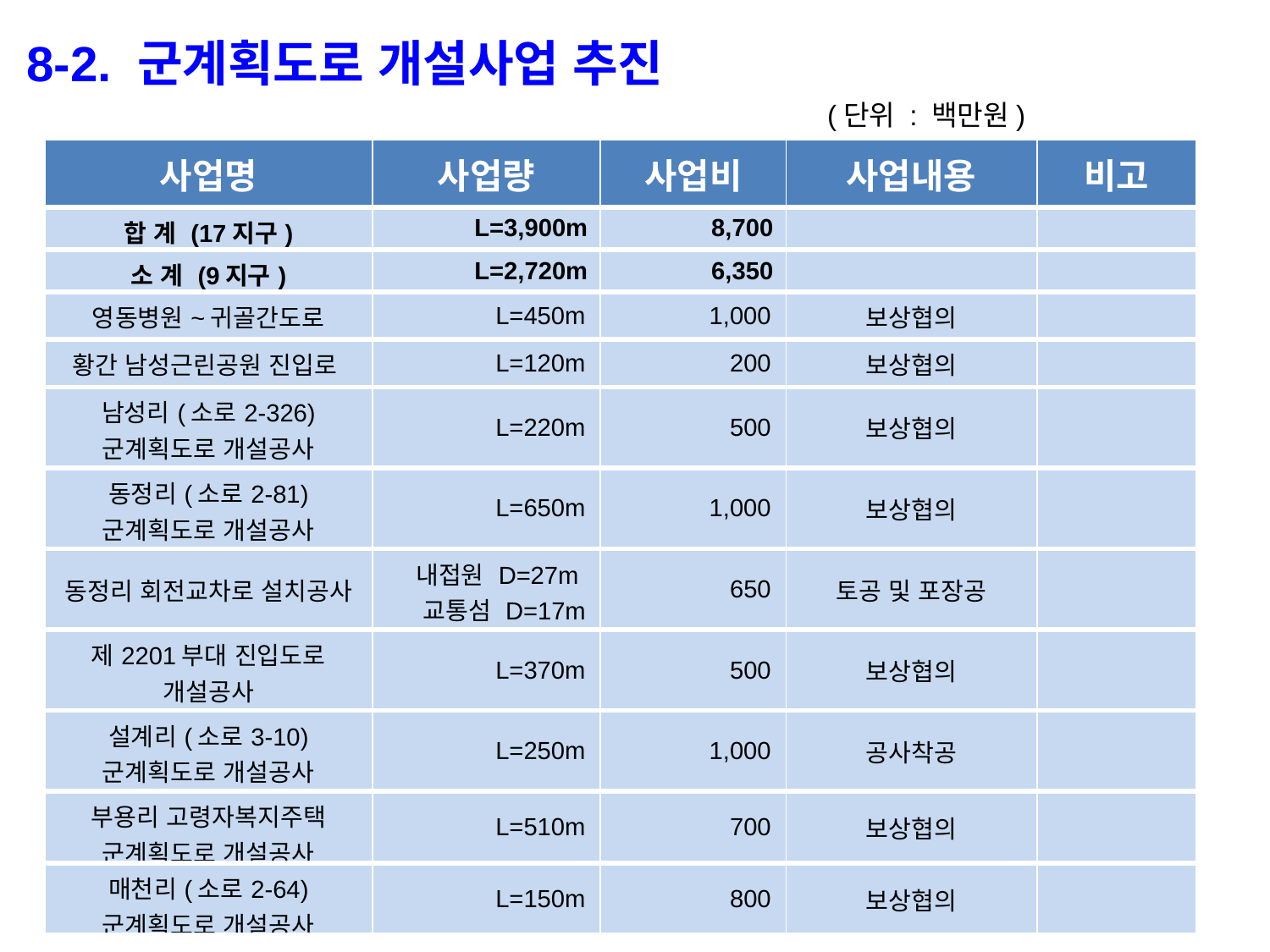

8-2. 군계획도로 개설사업 추진
                                                                                                        (단위 : 백만원)
| 사업명 | 사업량 | 사업비 | 사업내용 | 비고 |
| --- | --- | --- | --- | --- |
| 합 계 (17지구) | L=3,900m | 8,700 |  |  |
| 소 계 (9지구) | L=2,720m | 6,350 |  |  |
| 영동병원~귀골간도로 | L=450m | 1,000 | 보상협의 |  |
| 황간 남성근린공원 진입로 | L=120m | 200 | 보상협의 |  |
| 남성리(소로2-326) 군계획도로 개설공사 | L=220m | 500 | 보상협의 |  |
| 동정리(소로2-81) 군계획도로 개설공사 | L=650m | 1,000 | 보상협의 |  |
| 동정리 회전교차로 설치공사 | 내접원 D=27m 교통섬 D=17m | 650 | 토공 및 포장공 |  |
| 제2201부대 진입도로 개설공사 | L=370m | 500 | 보상협의 |  |
| 설계리(소로3-10) 군계획도로 개설공사 | L=250m | 1,000 | 공사착공 |  |
| 부용리 고령자복지주택 군계획도로 개설공사 | L=510m | 700 | 보상협의 |  |
| 매천리(소로2-64) 군계획도로 개설공사 | L=150m | 800 | 보상협의 |  |